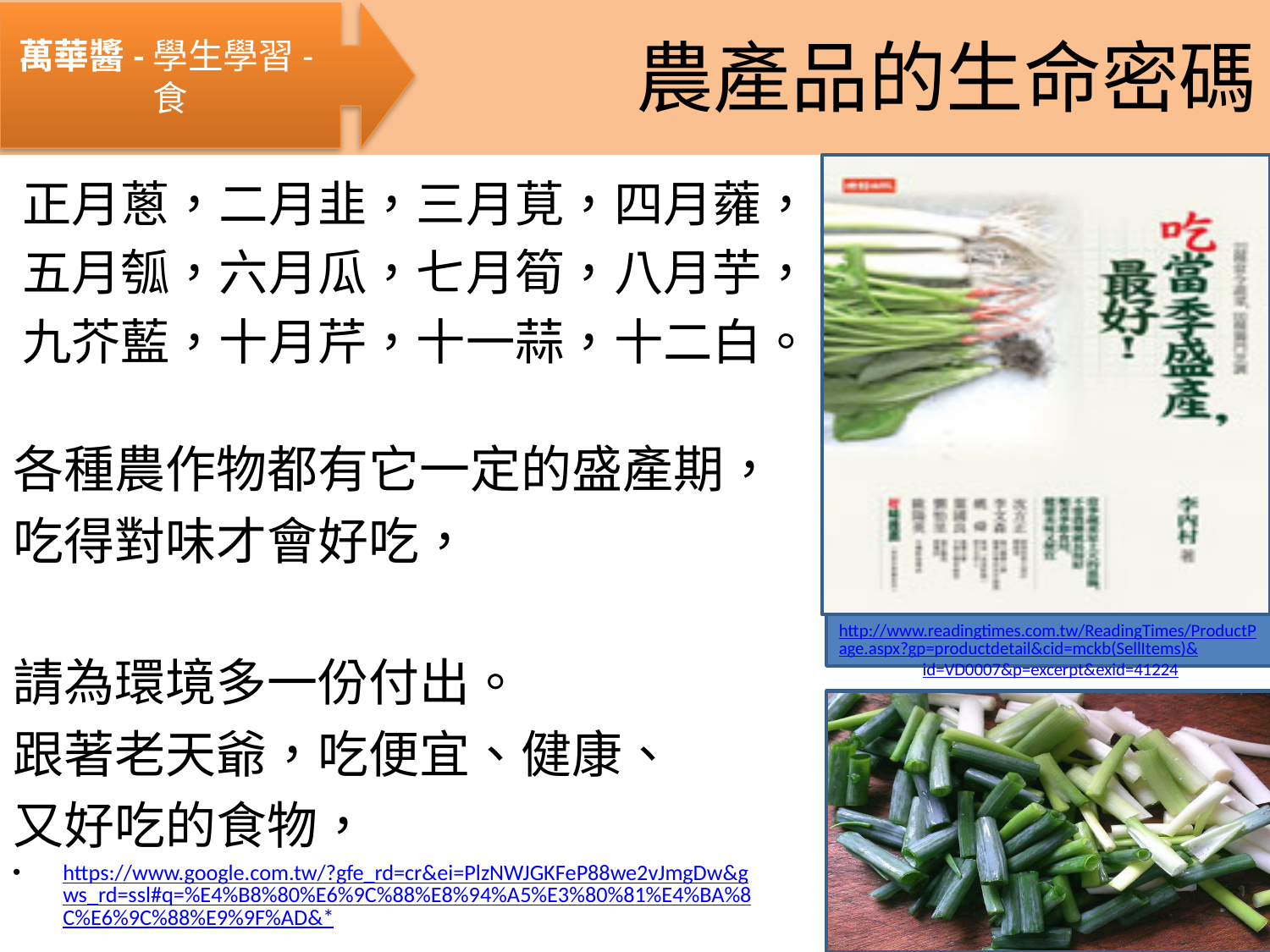

# 農產品的生命密碼
萬華醬-學生學習-食

http://www.readingtimes.com.tw/ReadingTimes/ProductPage.aspx?gp=productdetail&cid=mckb(SellItems)&id=VD0007&p=excerpt&exid=41224
正月蔥，二月韭，三月莧，四月蕹，
五月瓠，六月瓜，七月筍，八月芋，
九芥藍，十月芹，十一蒜，十二白。

各種農作物都有它一定的盛產期，
吃得對味才會好吃，

請為環境多一份付出。
跟著老天爺，吃便宜、健康、
又好吃的食物，
https://www.google.com.tw/?gfe_rd=cr&ei=PlzNWJGKFeP88we2vJmgDw&gws_rd=ssl#q=%E4%B8%80%E6%9C%88%E8%94%A5%E3%80%81%E4%BA%8C%E6%9C%88%E9%9F%AD&*